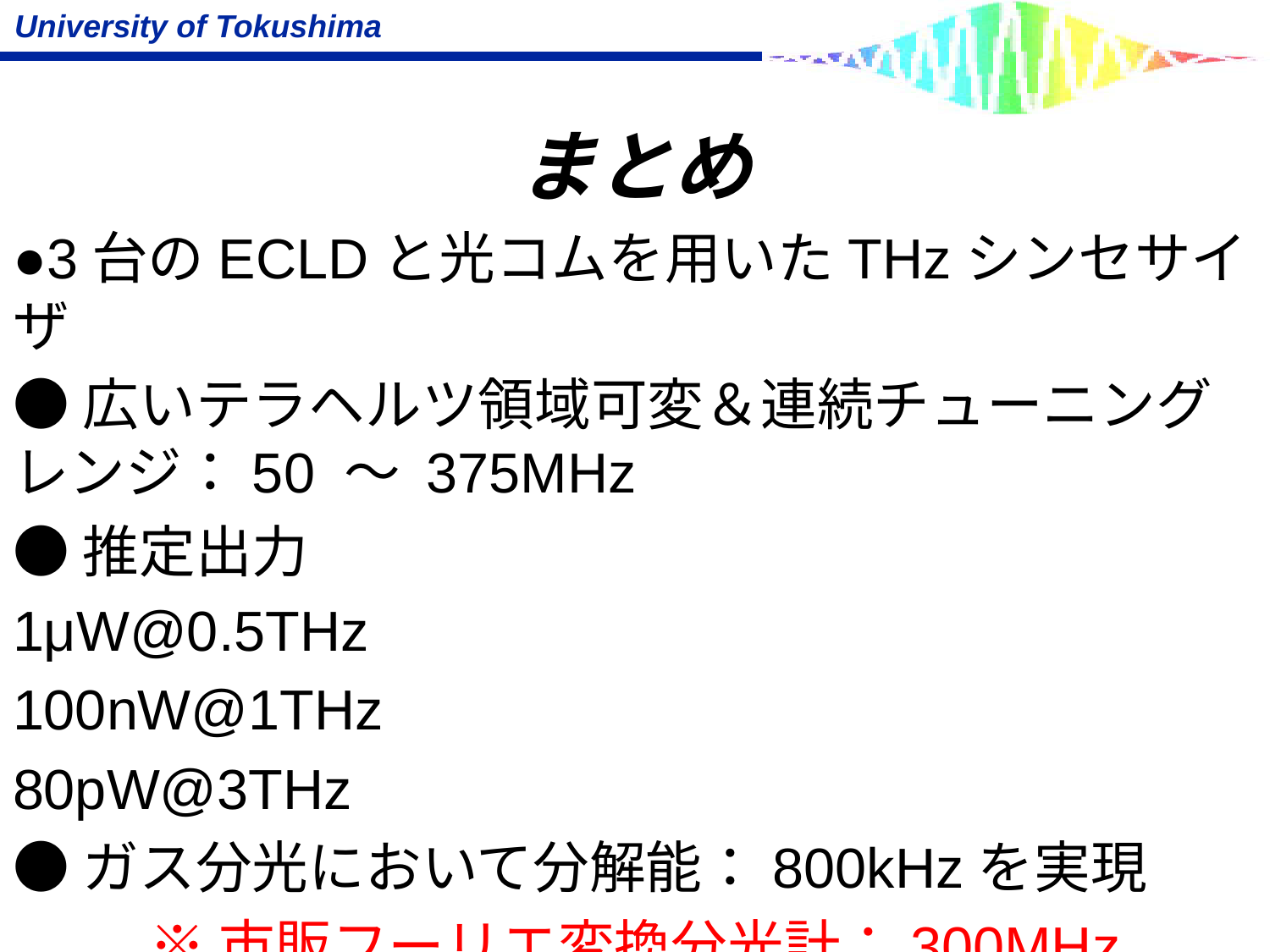

# まとめ
●3台のECLDと光コムを用いたTHzシンセサイザ
●広いテラヘルツ領域可変＆連続チューニングレンジ：50 ～ 375MHz
●推定出力
1μW@0.5THz
100nW@1THz
80pW@3THz
●ガス分光において分解能：800kHzを実現
※市販フーリエ変換分光計：300MHz